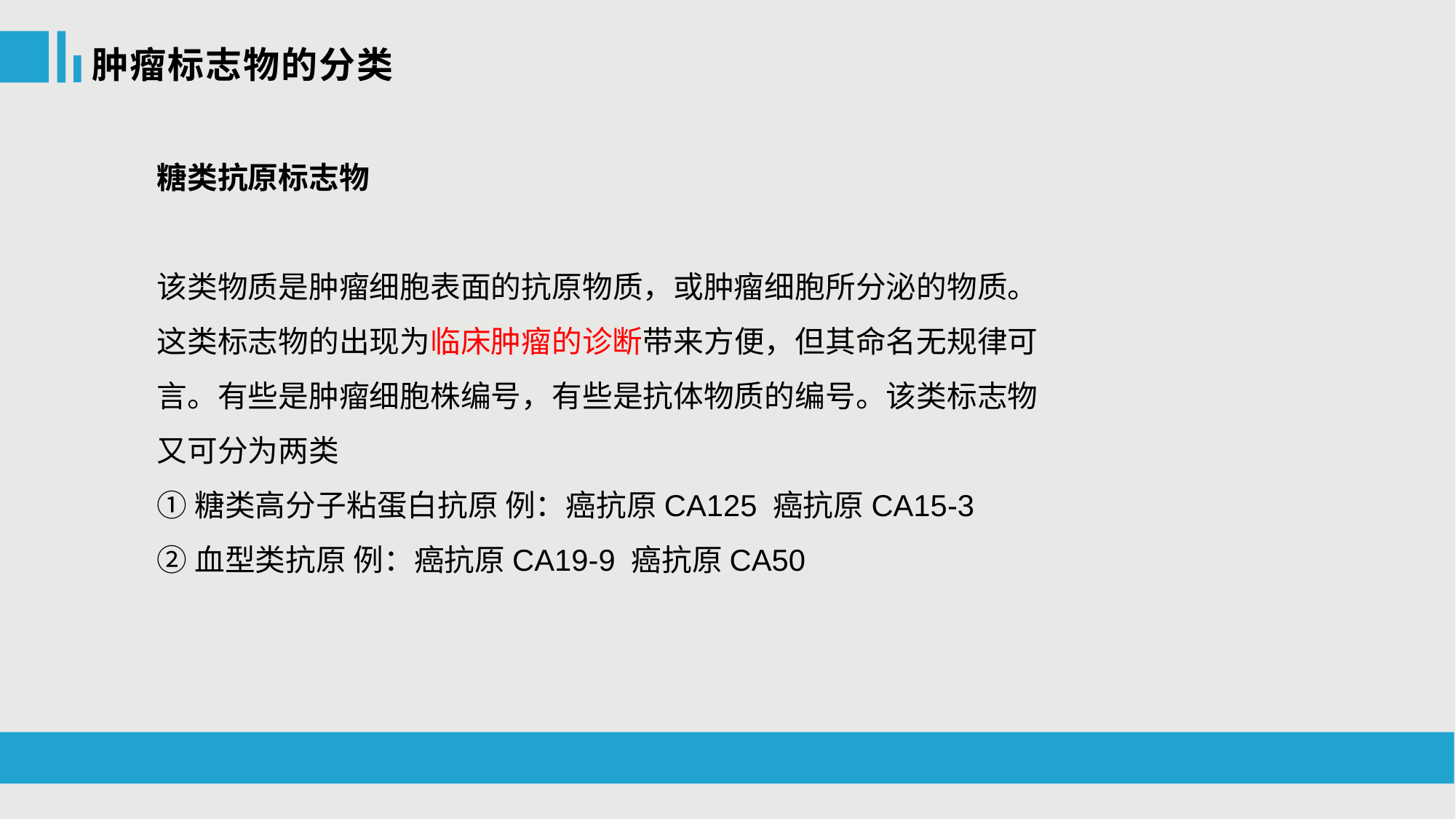

肿瘤标志物的分类

糖类抗原标志物

该类物质是肿瘤细胞表面的抗原物质，或肿瘤细胞所分泌的物质。这类标志物的出现为临床肿瘤的诊断带来方便，但其命名无规律可言。有些是肿瘤细胞株编号，有些是抗体物质的编号。该类标志物又可分为两类
①糖类高分子粘蛋白抗原 例：癌抗原CA125 癌抗原CA15-3
②血型类抗原 例：癌抗原CA19-9 癌抗原CA50